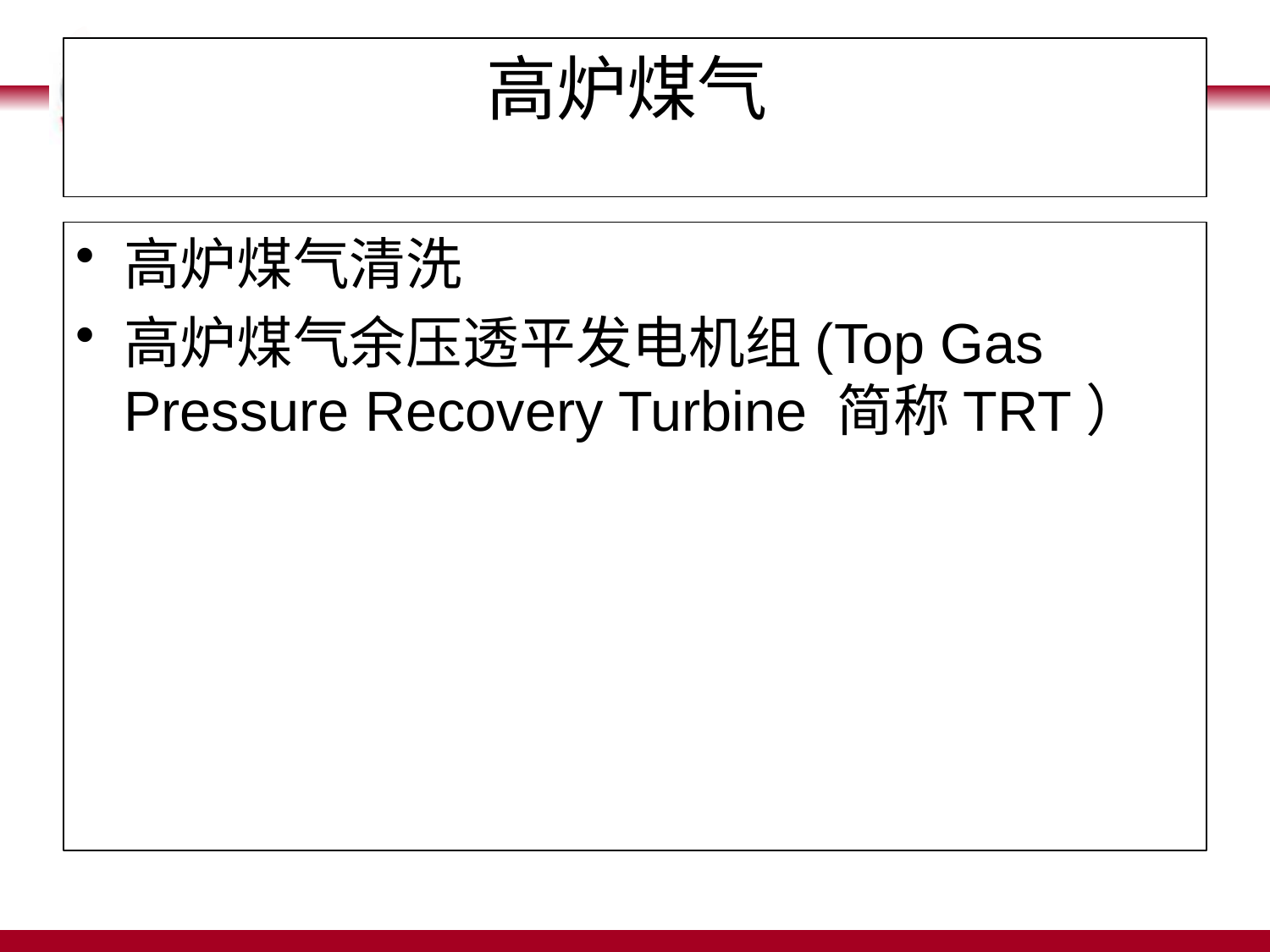

高炉煤气
高炉煤气清洗
高炉煤气余压透平发电机组(Top Gas Pressure Recovery Turbine 简称TRT）